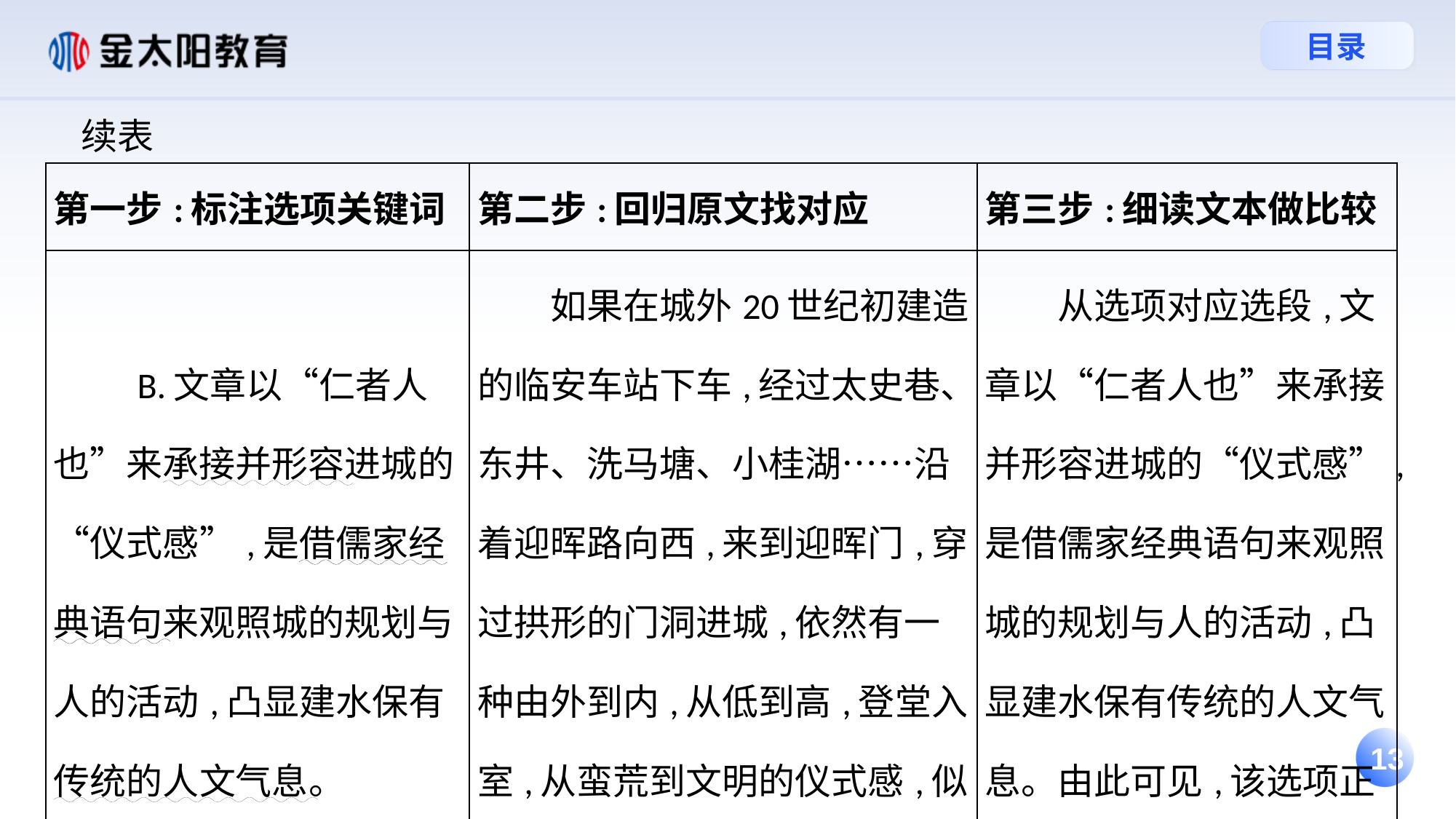

续表

| 第一步:标注选项关键词 | 第二步:回归原文找对应 | 第三步:细读文本做比较 |
| --- | --- | --- |
| B.文章以“仁者人也”来承接并形容进城的“仪式感”,是借儒家经典语句来观照城的规划与人的活动,凸显建水保有传统的人文气息。 | 如果在城外20世纪初建造的临安车站下车,经过太史巷、东井、洗马塘、小桂湖……沿着迎晖路向西,来到迎晖门,穿过拱形的门洞进城,依然有一种由外到内,从低到高,登堂入室,从蛮荒到文明的仪式感,似乎“仁者人也”是从此刻开始。 | 从选项对应选段,文章以“仁者人也”来承接并形容进城的“仪式感”,是借儒家经典语句来观照城的规划与人的活动,凸显建水保有传统的人文气息。由此可见,该选项正确。 |